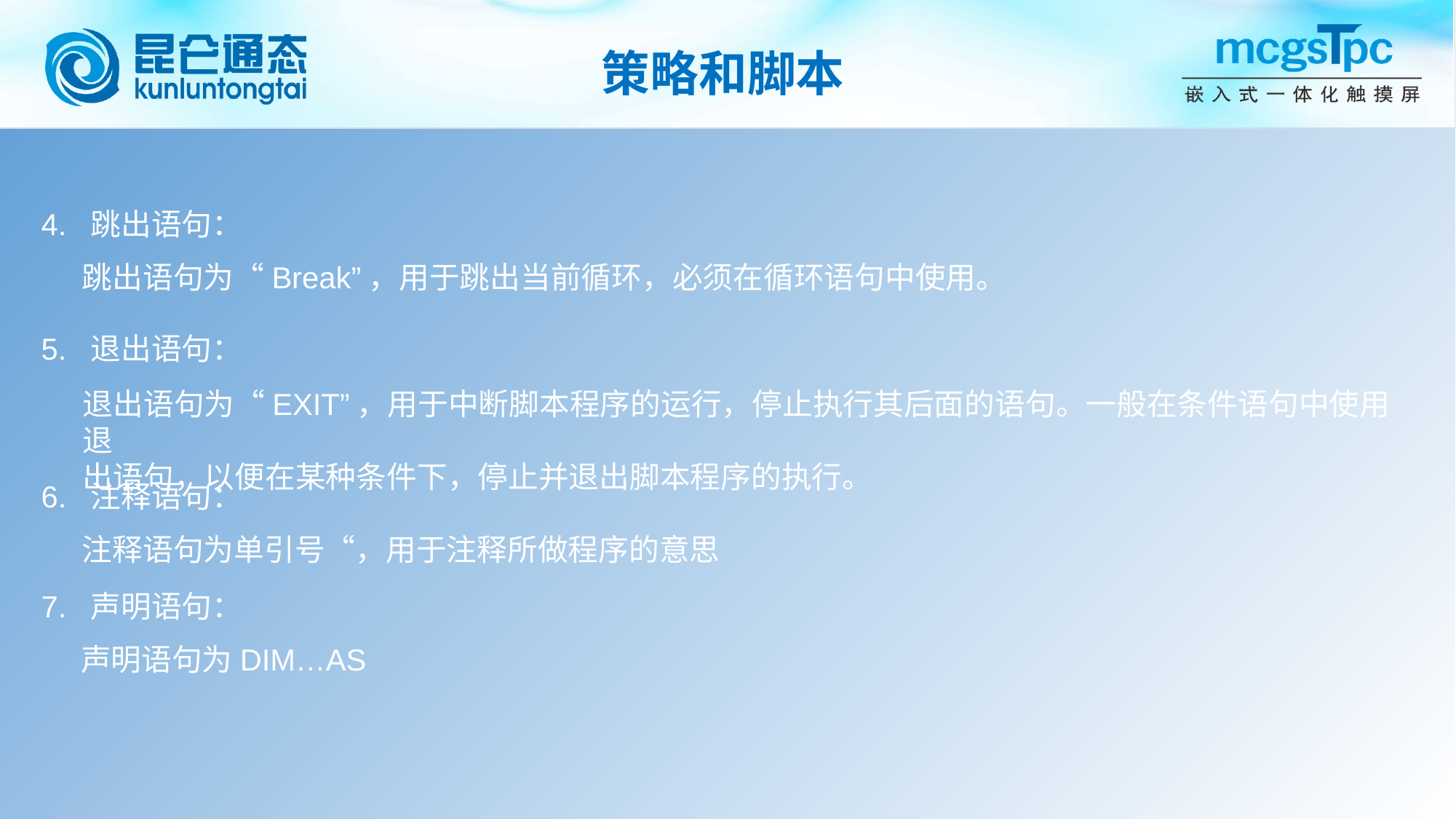

策略和脚本
4.  跳出语句：
     跳出语句为“Break”，用于跳出当前循环，必须在循环语句中使用。
5.  退出语句：
退出语句为“EXIT”，用于中断脚本程序的运行，停止执行其后面的语句。一般在条件语句中使用退
出语句，以便在某种条件下，停止并退出脚本程序的执行。
6.  注释语句：
     注释语句为单引号“，用于注释所做程序的意思
7.  声明语句：
    声明语句为DIM…AS